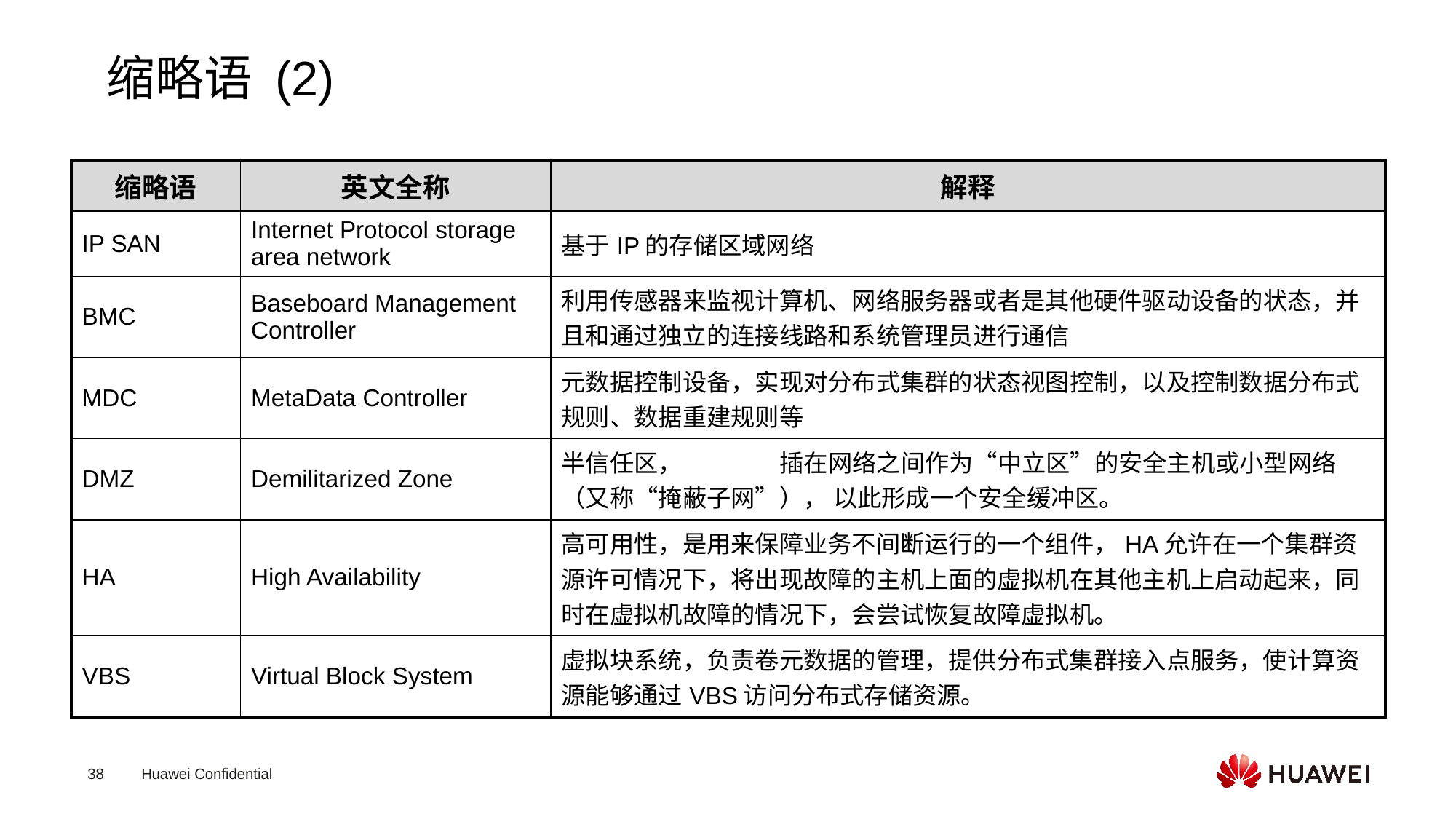

缩略语 (2)
| 缩略语 | 英文全称 | 解释 |
| --- | --- | --- |
| IP SAN | Internet Protocol storage area network | 基于IP的存储区域网络 |
| BMC | Baseboard Management Controller | 利用传感器来监视计算机、网络服务器或者是其他硬件驱动设备的状态，并且和通过独立的连接线路和系统管理员进行通信 |
| MDC | MetaData Controller | 元数据控制设备，实现对分布式集群的状态视图控制，以及控制数据分布式规则、数据重建规则等 |
| DMZ | Demilitarized Zone | 半信任区， 插在网络之间作为“中立区”的安全主机或小型网络（又称“掩蔽子网”）， 以此形成一个安全缓冲区。 |
| HA | High Availability | 高可用性，是用来保障业务不间断运行的一个组件，HA允许在一个集群资源许可情况下，将出现故障的主机上面的虚拟机在其他主机上启动起来，同时在虚拟机故障的情况下，会尝试恢复故障虚拟机。 |
| VBS | Virtual Block System | 虚拟块系统，负责卷元数据的管理，提供分布式集群接入点服务，使计算资源能够通过VBS访问分布式存储资源。 |